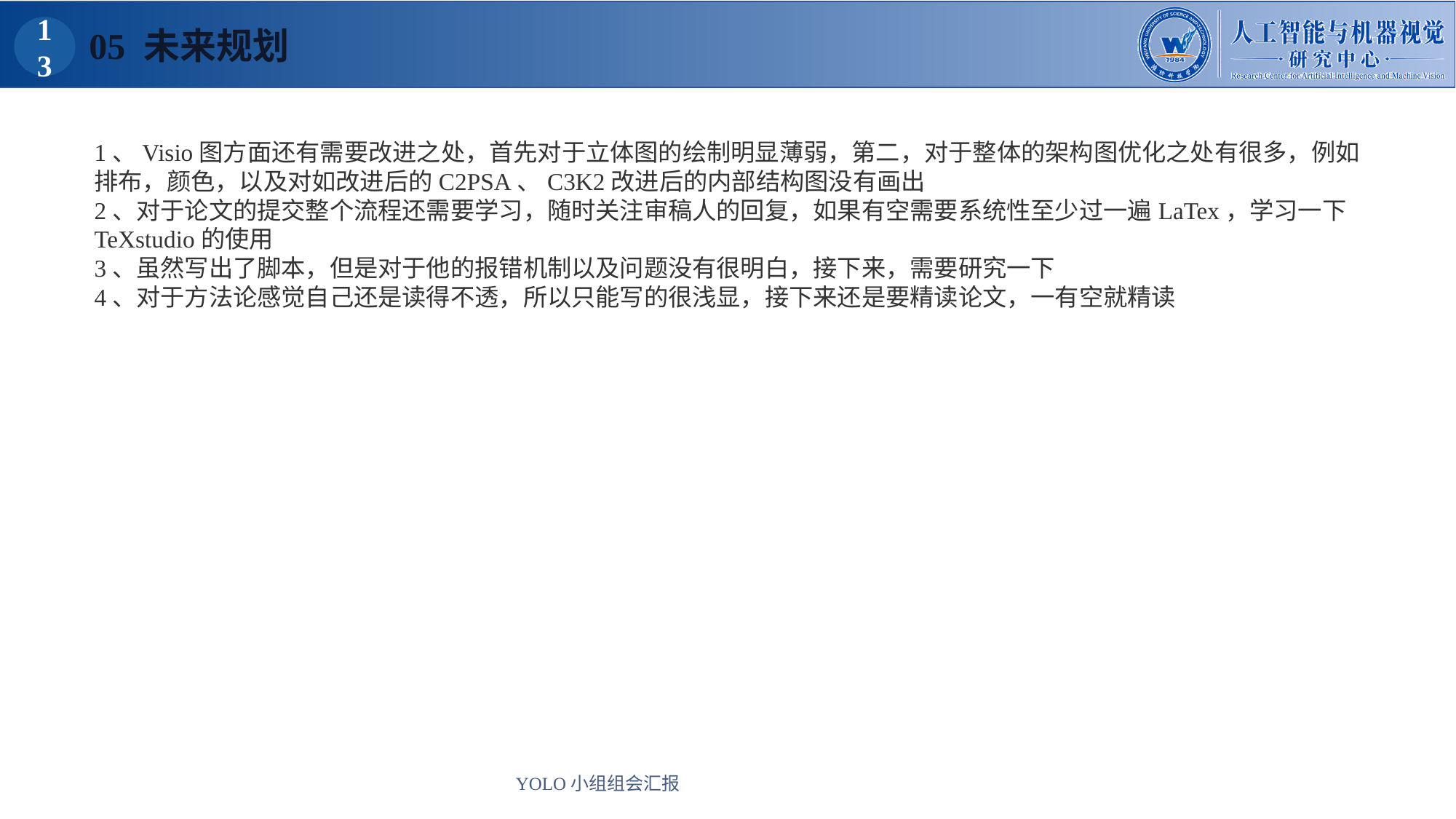

05 未来规划
13
1、Visio图方面还有需要改进之处，首先对于立体图的绘制明显薄弱，第二，对于整体的架构图优化之处有很多，例如排布，颜色，以及对如改进后的C2PSA、C3K2改进后的内部结构图没有画出
2、对于论文的提交整个流程还需要学习，随时关注审稿人的回复，如果有空需要系统性至少过一遍LaTex，学习一下TeXstudio的使用
3、虽然写出了脚本，但是对于他的报错机制以及问题没有很明白，接下来，需要研究一下
4、对于方法论感觉自己还是读得不透，所以只能写的很浅显，接下来还是要精读论文，一有空就精读
YOLO小组组会汇报